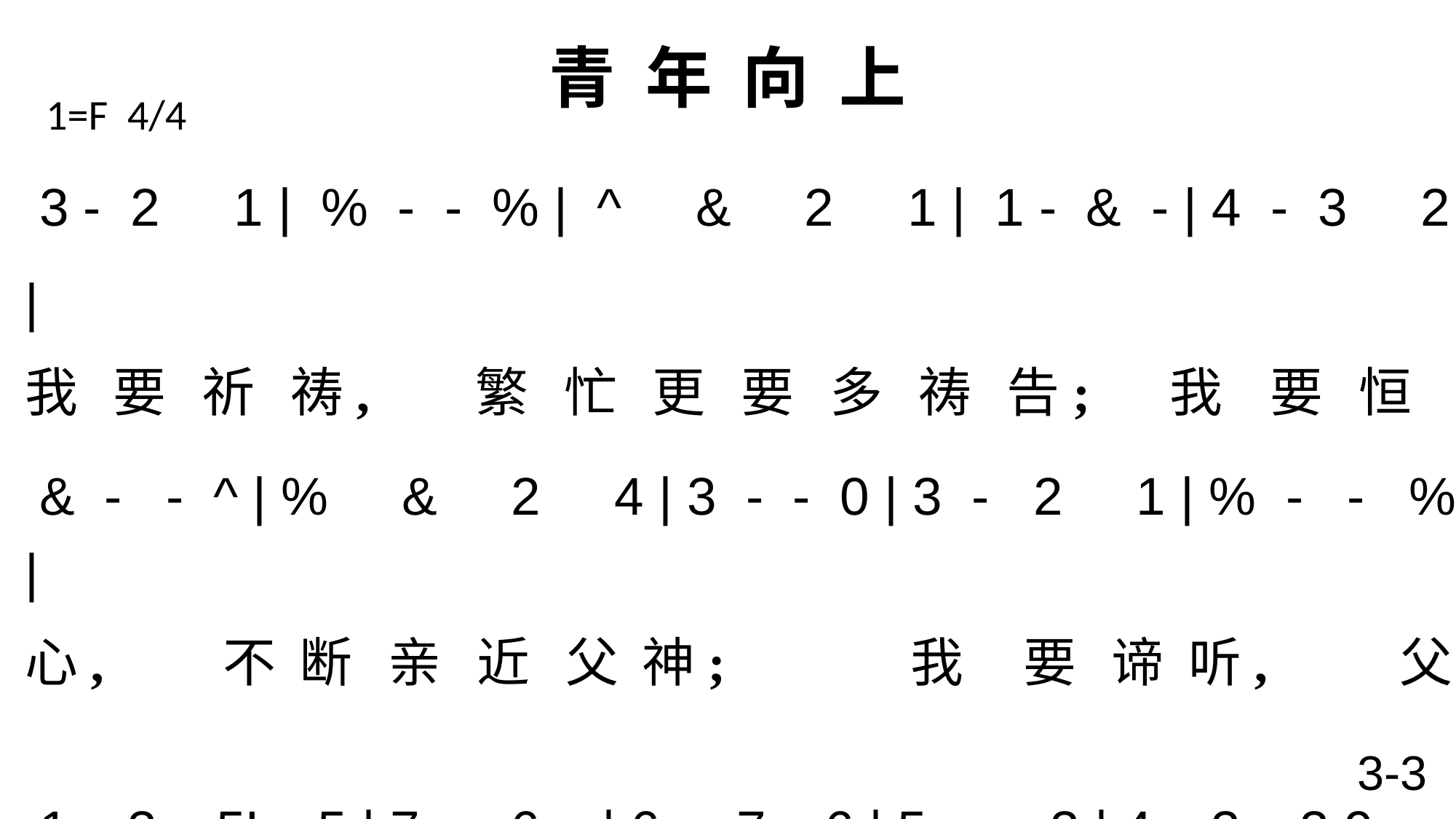

# 青  年  向  上
1=F  4/4
 3 -  2     1 |  %  -  -  % |  ^     &     2     1 |  1 -  &  - | 4  -  3     2 |
我   要   祈   祷,       繁   忙   更   要   多   祷   告;     我    要   恒
 &  -   -  ^ | %     &     2     4 | 3  -  -  0 | 3  -   2     1 | %  -   -   % |
心,        不  断   亲   近   父  神;             我     要   谛  听,         父
 1    3    5L   5 | 7  -   6  - | 6  -  7    6 | 5  -  -  3 | 4    3    3 9  w |
神  慈  爱  微  小     声;     我    要  笃  信,       紧  步  基  督   后
 5  -  -  0 | 6  -   7     6 | 5  -  -  3 | 4     3    3 9  w | 1   -   -   0  \
尘;             我     要   笃  信,       紧  步  基  督   后   尘。
3-3